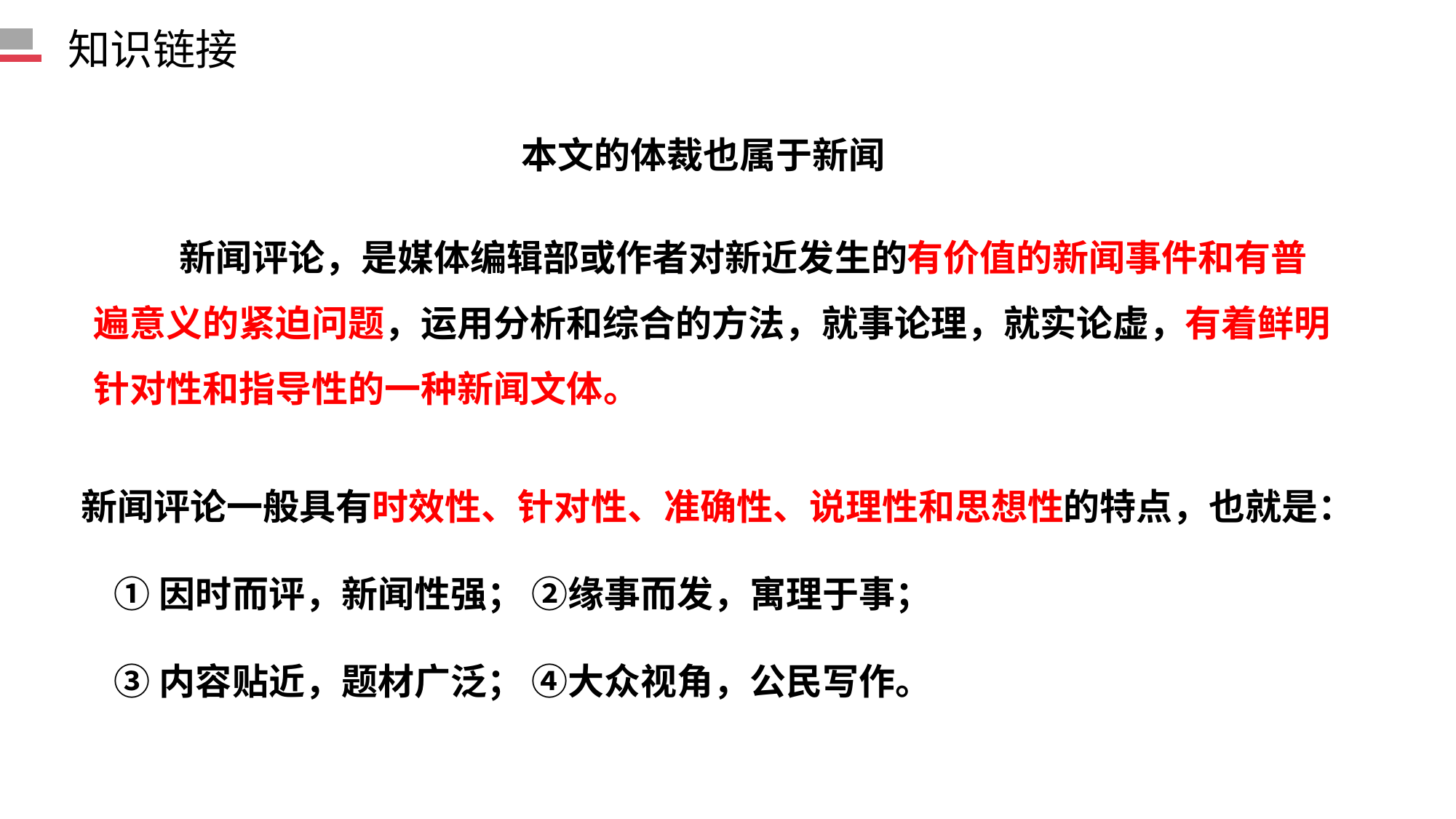

知识链接

本文的体裁也属于新闻
新闻评论，是媒体编辑部或作者对新近发生的有价值的新闻事件和有普遍意义的紧迫问题，运用分析和综合的方法，就事论理，就实论虚，有着鲜明针对性和指导性的一种新闻文体。
新闻评论一般具有时效性、针对性、准确性、说理性和思想性的特点，也就是：
    ①因时而评，新闻性强； ②缘事而发，寓理于事；
    ③内容贴近，题材广泛； ④大众视角，公民写作。